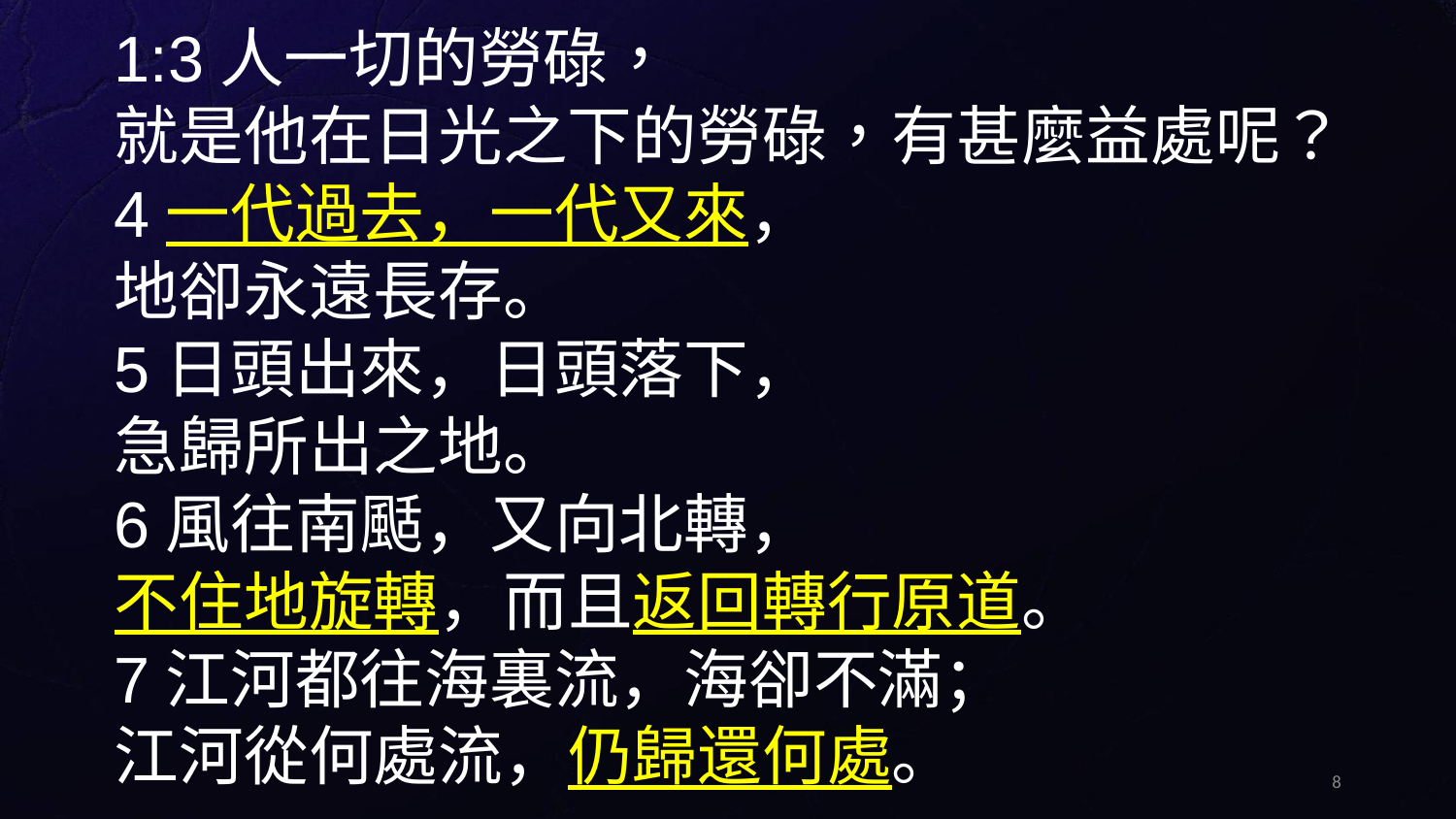

1:3人一切的勞碌，
就是他在日光之下的勞碌，有甚麼益處呢？
4一代過去，一代又來，
地卻永遠長存。
5日頭出來，日頭落下，
急歸所出之地。
6風往南颳，又向北轉，
不住地旋轉，而且返回轉行原道。
7江河都往海裏流，海卻不滿；
江河從何處流，仍歸還何處。
8